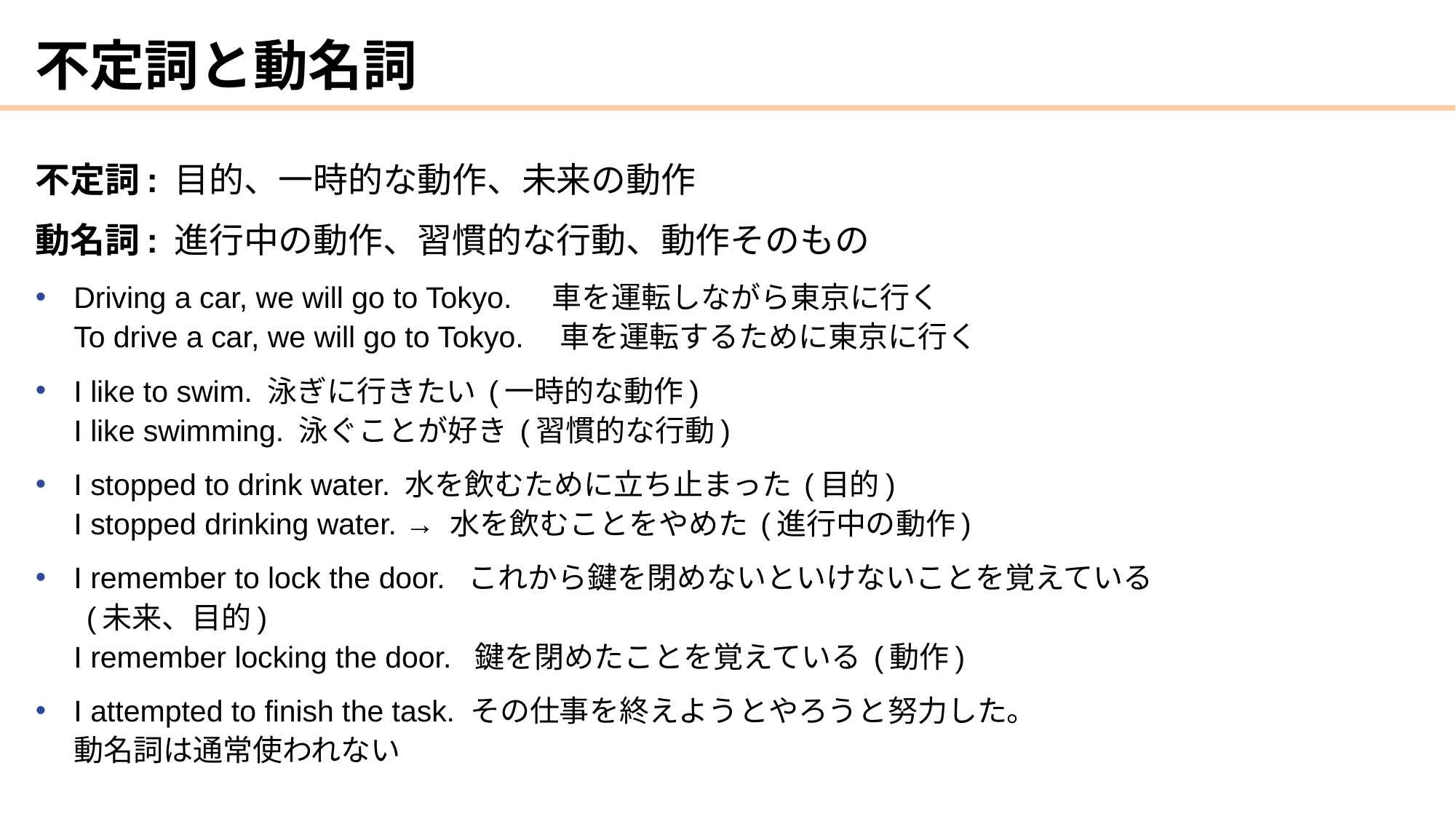

# 不定詞と動名詞
不定詞: 目的、一時的な動作、未来の動作
動名詞: 進行中の動作、習慣的な行動、動作そのもの
Driving a car, we will go to Tokyo.    車を運転しながら東京に行く
To drive a car, we will go to Tokyo.　車を運転するために東京に行く
I like to swim. 泳ぎに行きたい (一時的な動作)
I like swimming. 泳ぐことが好き (習慣的な行動)
I stopped to drink water. 水を飲むために立ち止まった (目的)
I stopped drinking water. → 水を飲むことをやめた (進行中の動作)
I remember to lock the door.  これから鍵を閉めないといけないことを覚えている
					 (未来、目的)
I remember locking the door.  鍵を閉めたことを覚えている (動作)
I attempted to finish the task. その仕事を終えようとやろうと努力した。
動名詞は通常使われない